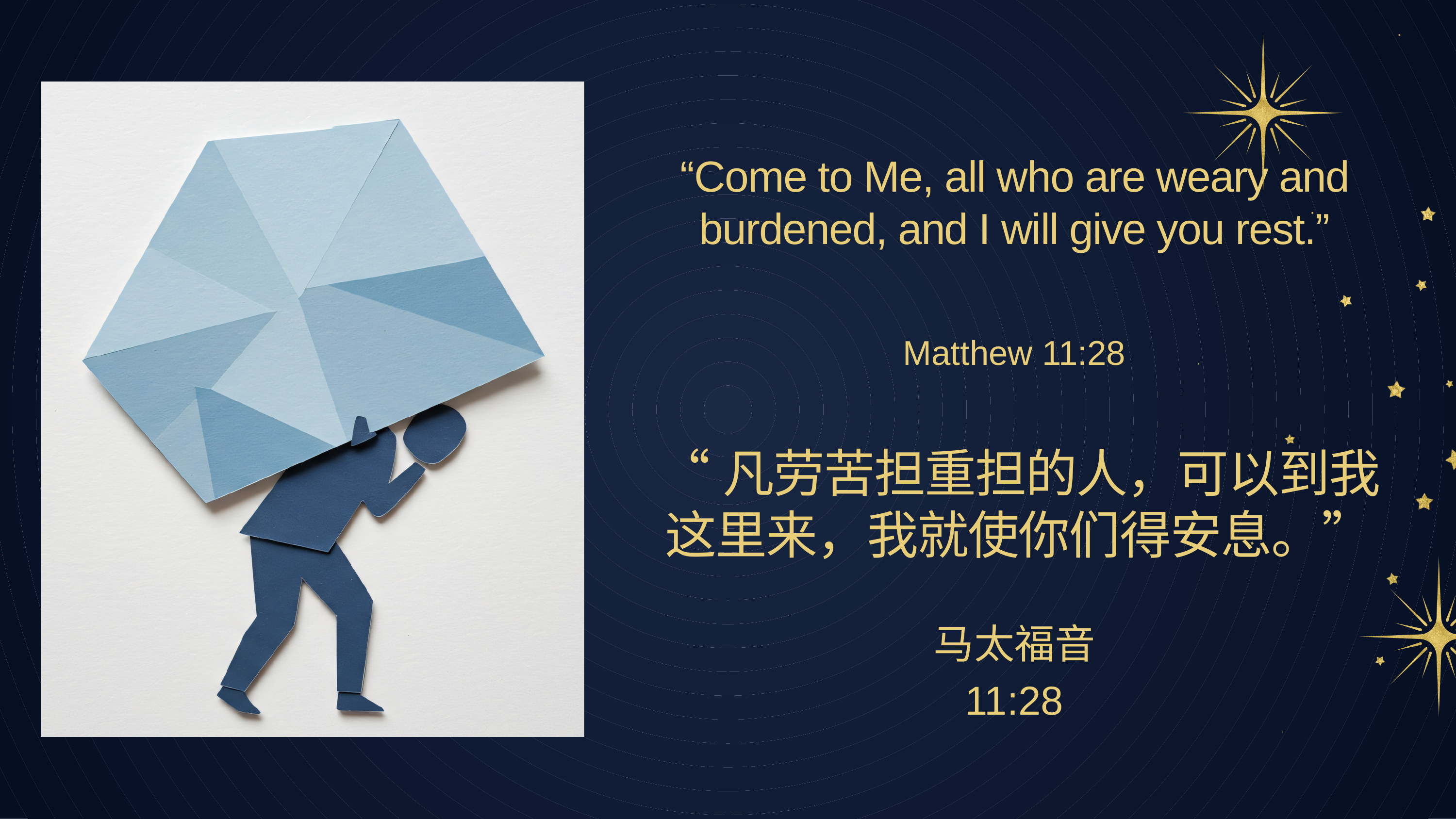

“Come to Me, all who are weary and burdened, and I will give you rest.”
Matthew 11:28
“凡劳苦担重担的人，可以到我这里来，我就使你们得安息。”

马太福音 11:28